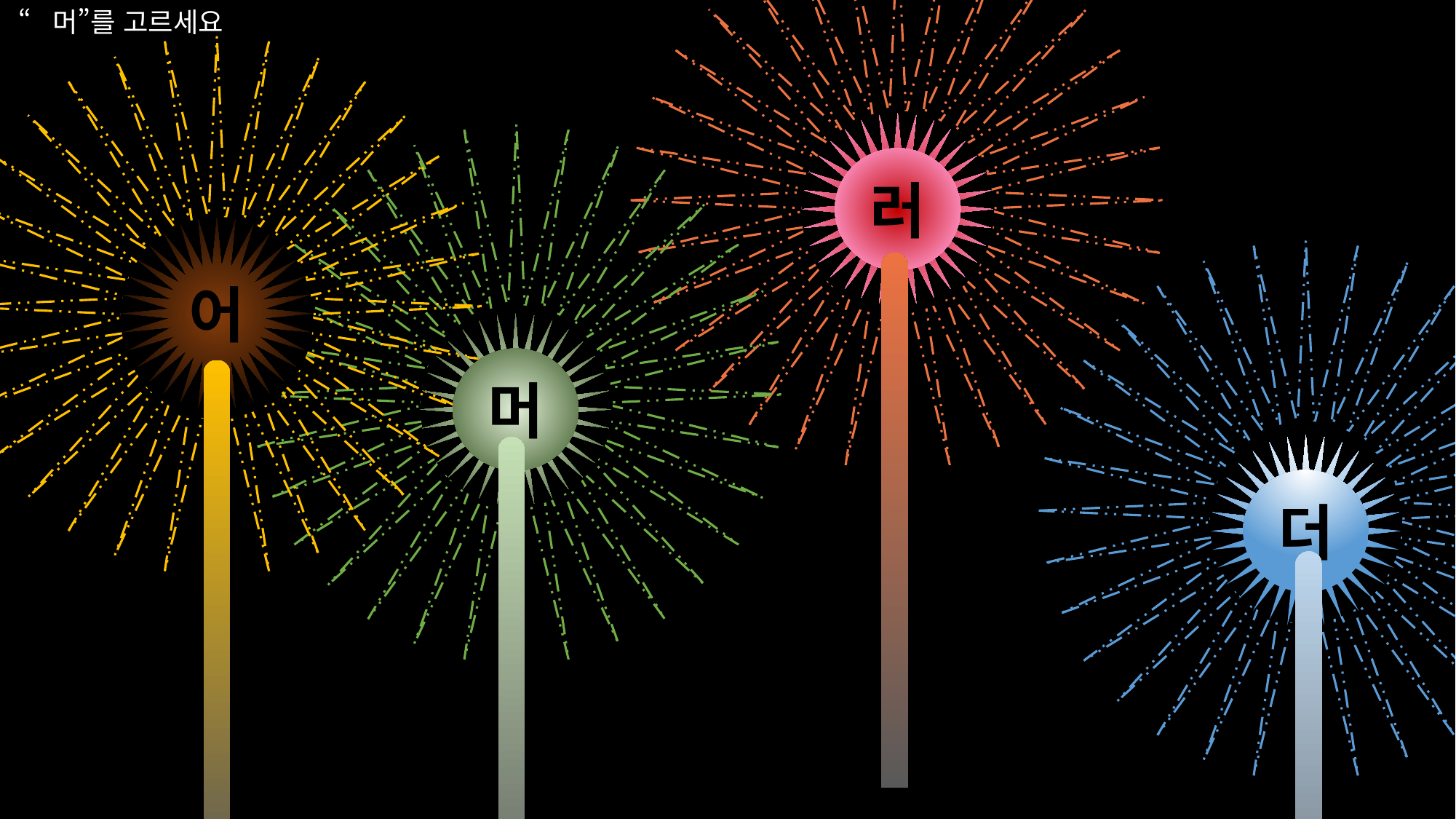

“머”를 고르세요
https://pixabay.com/images/id-4571825/

러

어

머

더